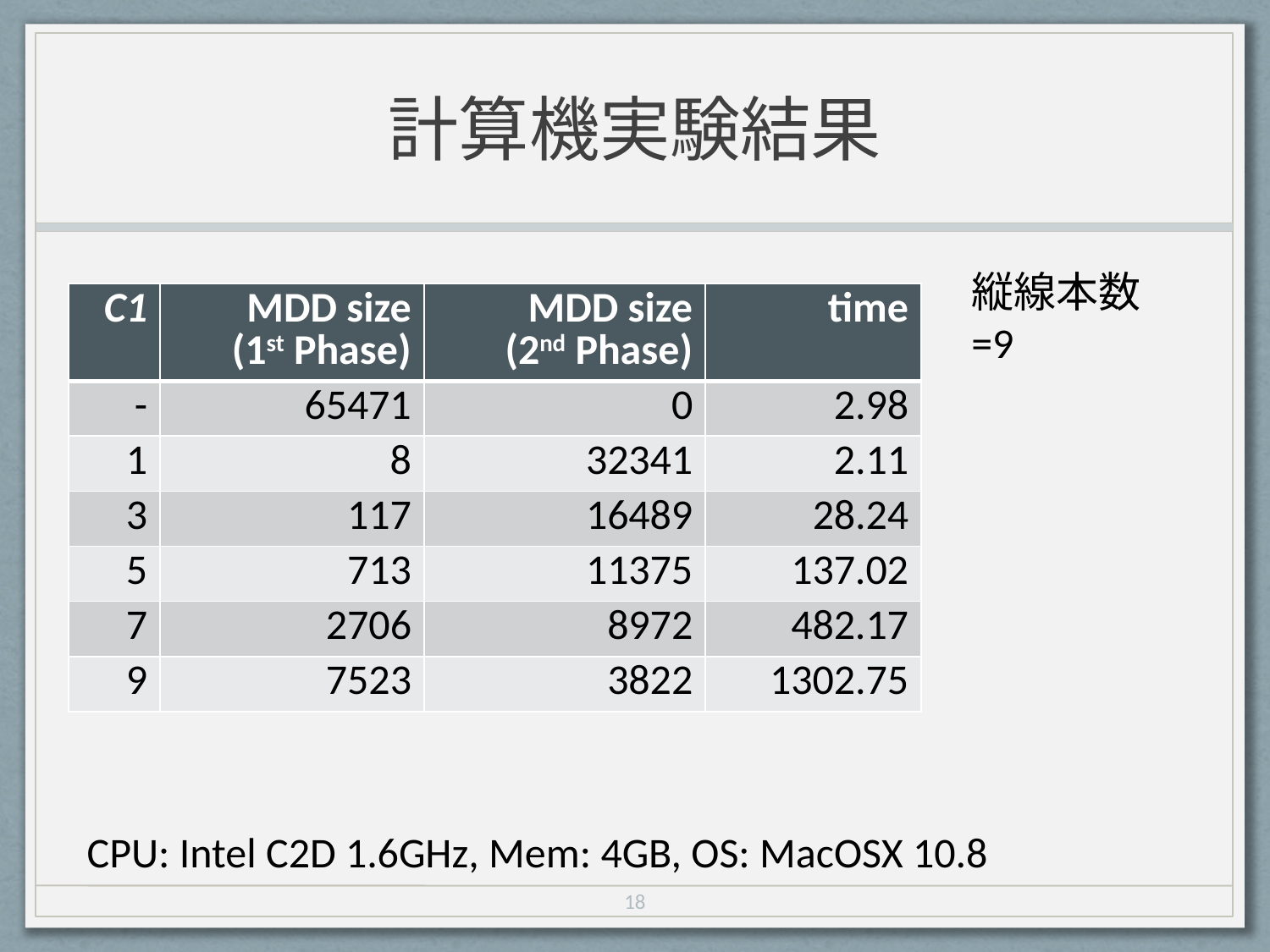

# 計算機実験結果
縦線本数=9
| C1 | MDD size (1st Phase) | MDD size (2nd Phase) | time |
| --- | --- | --- | --- |
| - | 65471 | 0 | 2.98 |
| 1 | 8 | 32341 | 2.11 |
| 3 | 117 | 16489 | 28.24 |
| 5 | 713 | 11375 | 137.02 |
| 7 | 2706 | 8972 | 482.17 |
| 9 | 7523 | 3822 | 1302.75 |
CPU: Intel C2D 1.6GHz, Mem: 4GB, OS: MacOSX 10.8
18